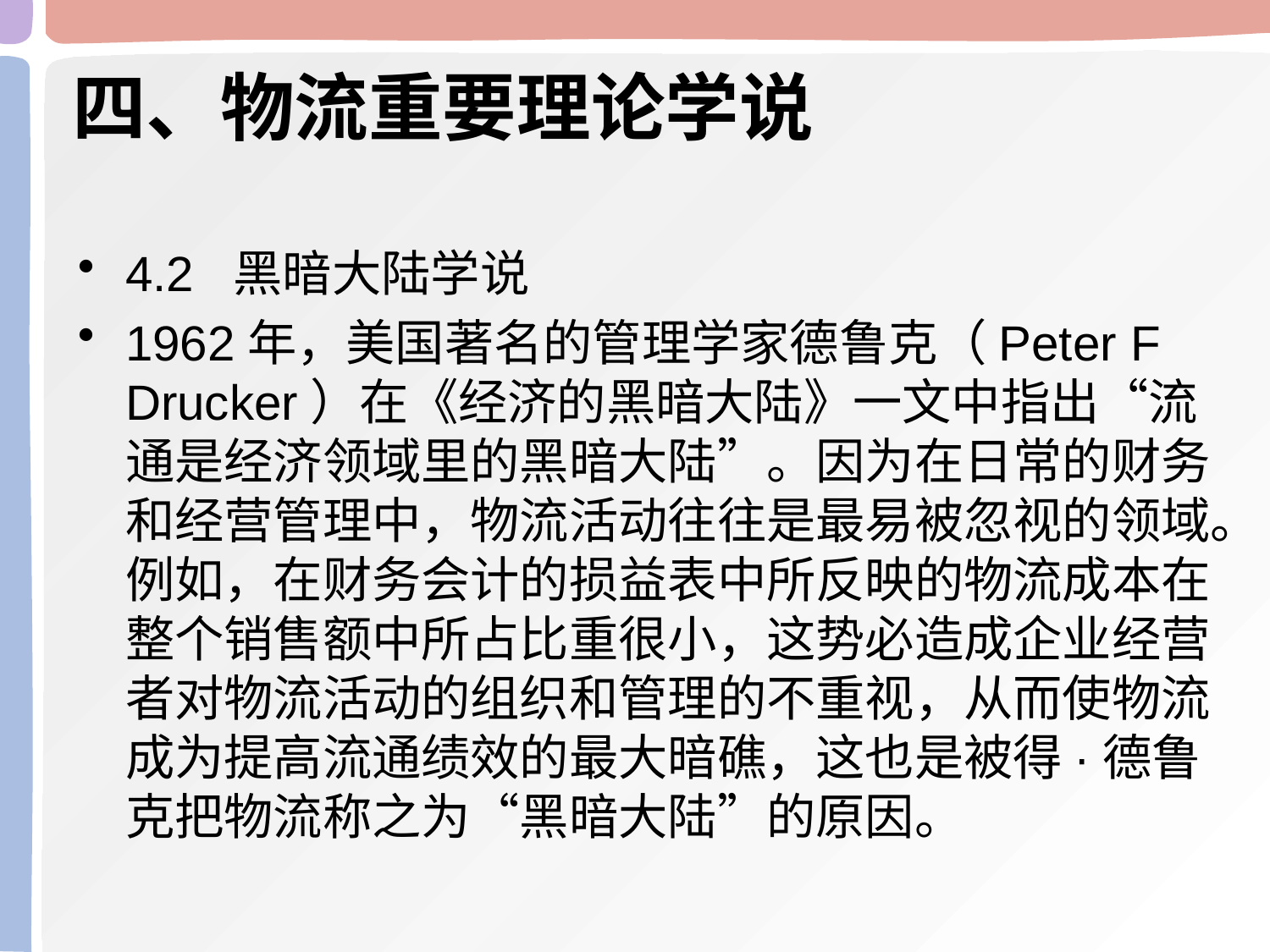

四、物流重要理论学说
4.2  黑暗大陆学说
1962年，美国著名的管理学家德鲁克（Peter F Drucker）在《经济的黑暗大陆》一文中指出“流通是经济领域里的黑暗大陆”。因为在日常的财务和经营管理中，物流活动往往是最易被忽视的领域。例如，在财务会计的损益表中所反映的物流成本在整个销售额中所占比重很小，这势必造成企业经营者对物流活动的组织和管理的不重视，从而使物流成为提高流通绩效的最大暗礁，这也是被得·德鲁克把物流称之为“黑暗大陆”的原因。